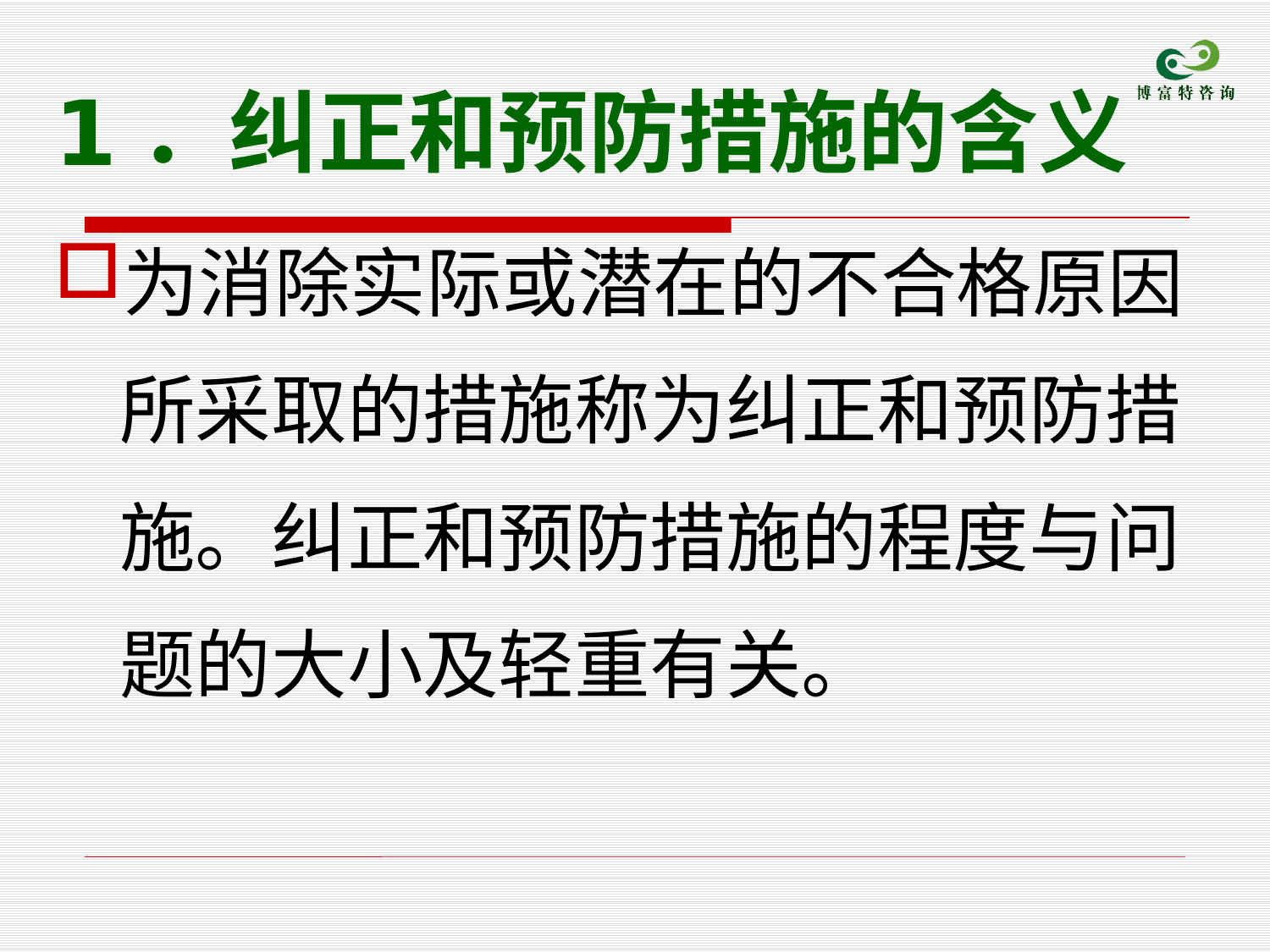

1．纠正和预防措施的含义
为消除实际或潜在的不合格原因所采取的措施称为纠正和预防措施。纠正和预防措施的程度与问题的大小及轻重有关。
770